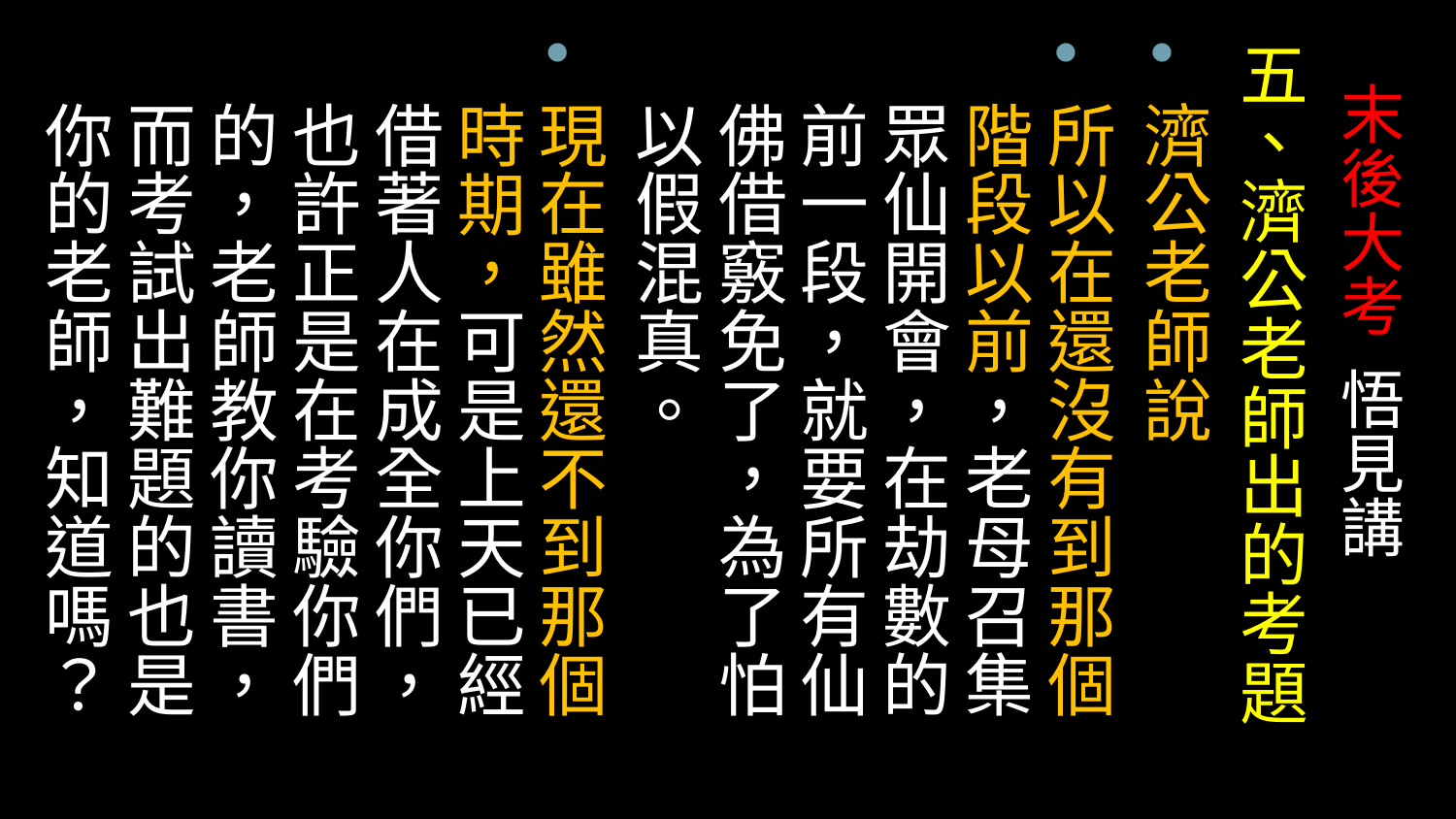

五、濟公老師出的考題
濟公老師說
所以在還沒有到那個階段以前，老母召集眾仙開會，在劫數的前一段，就要所有仙佛借竅免了，為了怕以假混真。
現在雖然還不到那個時期，可是上天已經借著人在成全你們，也許正是在考驗你們的，老師教你讀書，而考試出難題的也是你的老師，知道嗎？
# 末後大考  悟見講